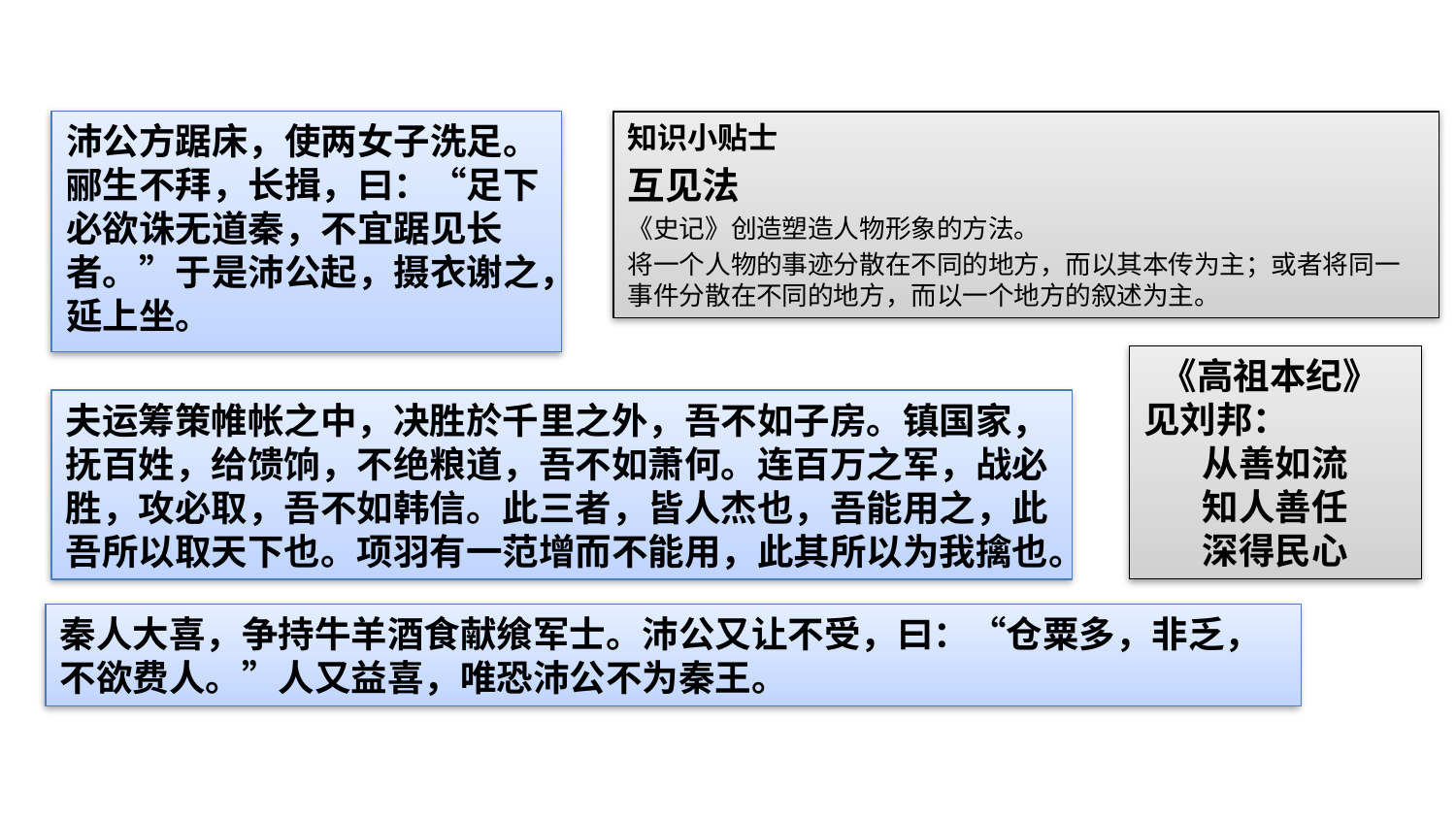

#
沛公方踞床，使两女子洗足。郦生不拜，长揖，曰：“足下必欲诛无道秦，不宜踞见长者。”于是沛公起，摄衣谢之，延上坐。
知识小贴士
互见法
《史记》创造塑造人物形象的方法。
将一个人物的事迹分散在不同的地方，而以其本传为主；或者将同一事件分散在不同的地方，而以一个地方的叙述为主。
 《高祖本纪》   见刘邦：
从善如流
知人善任
深得民心
夫运筹策帷帐之中，决胜於千里之外，吾不如子房。镇国家，抚百姓，给馈饷，不绝粮道，吾不如萧何。连百万之军，战必胜，攻必取，吾不如韩信。此三者，皆人杰也，吾能用之，此吾所以取天下也。项羽有一范增而不能用，此其所以为我擒也。
秦人大喜，争持牛羊酒食献飨军士。沛公又让不受，曰：“仓粟多，非乏，不欲费人。”人又益喜，唯恐沛公不为秦王。